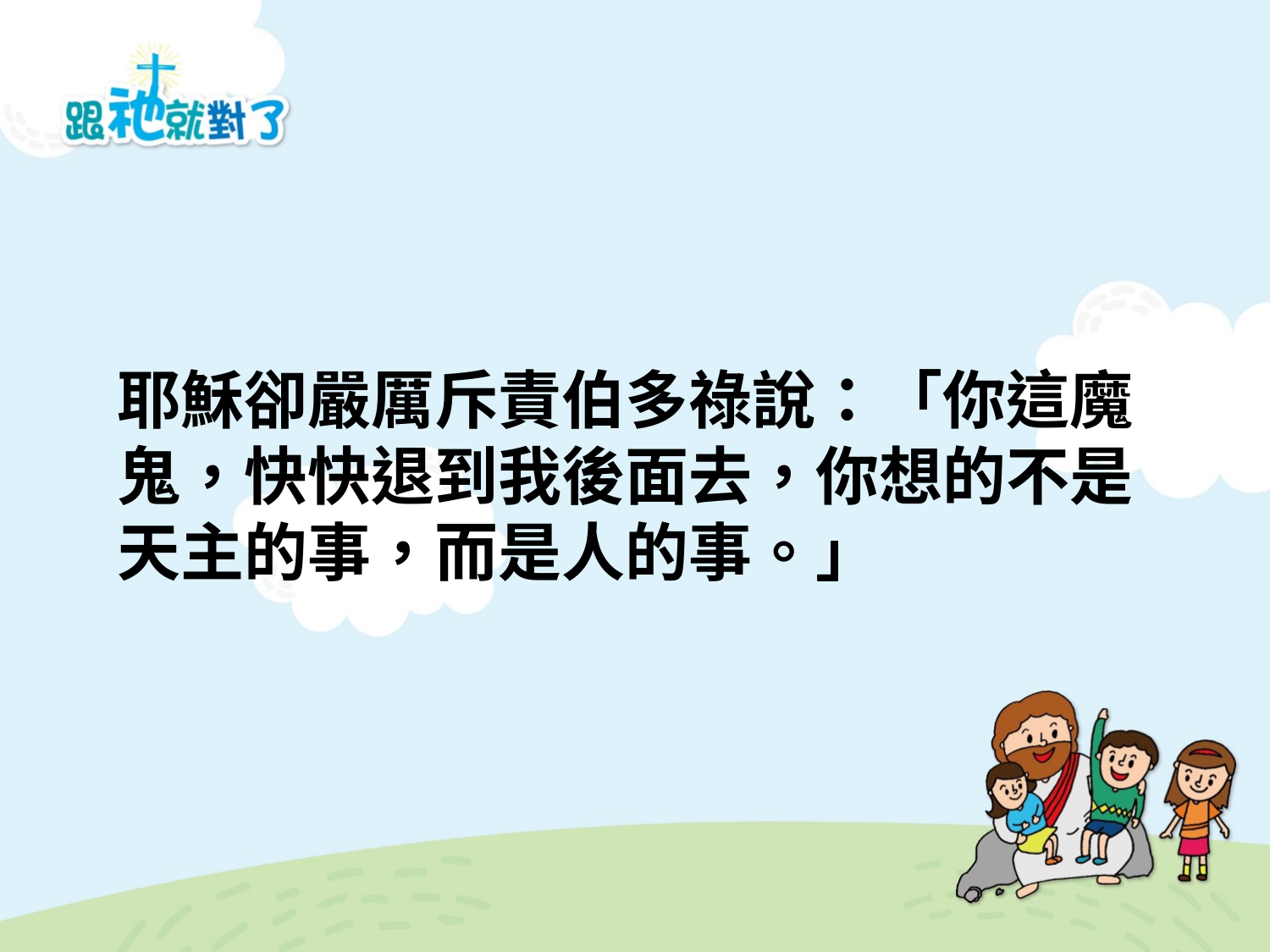

耶穌卻嚴厲斥責伯多祿說：「你這魔鬼，快快退到我後面去，你想的不是天主的事，而是人的事。」